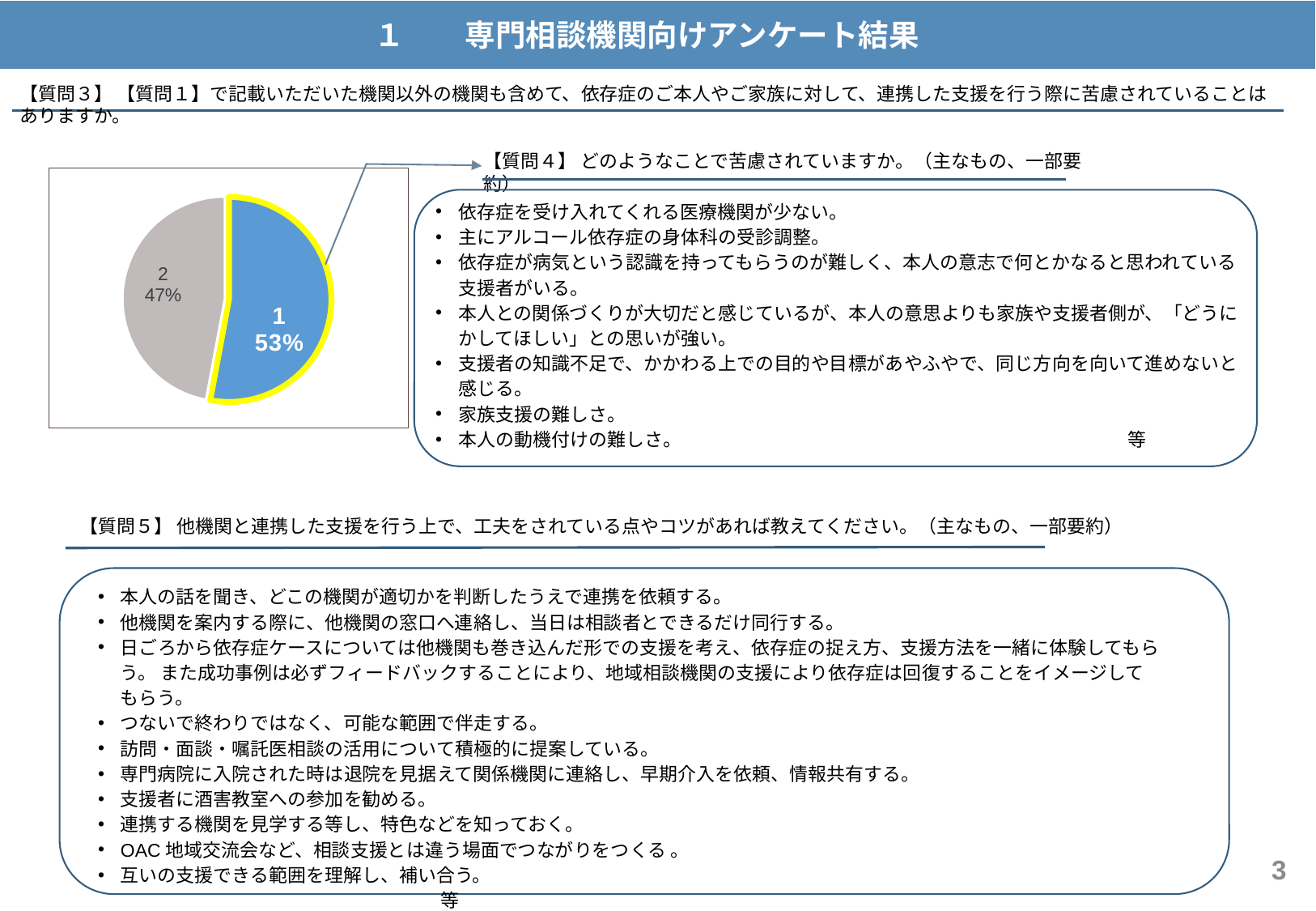

１　　専門相談機関向けアンケート結果

【質問３】 【質問１】で記載いただいた機関以外の機関も含めて、依存症のご本人やご家族に対して、連携した支援を行う際に苦慮されていることはありますか。
【質問４】 どのようなことで苦慮されていますか。（主なもの、一部要約）

### Chart

| Category |  |
|---|---|
依存症を受け入れてくれる医療機関が少ない。
主にアルコール依存症の身体科の受診調整。
依存症が病気という認識を持ってもらうのが難しく、本人の意志で何とかなると思われている支援者がいる。
本人との関係づくりが大切だと感じているが、本人の意思よりも家族や支援者側が、「どうにかしてほしい」との思いが強い。
支援者の知識不足で、かかわる上での目的や目標があやふやで、同じ方向を向いて進めないと感じる。
家族支援の難しさ。
本人の動機付けの難しさ。　　　　　　　　　　　　　　　　　　　　　　　　等
【質問５】 他機関と連携した支援を行う上で、工夫をされている点やコツがあれば教えてください。（主なもの、一部要約）

本人の話を聞き、どこの機関が適切かを判断したうえで連携を依頼する。
他機関を案内する際に、他機関の窓口へ連絡し、当日は相談者とできるだけ同行する。
日ごろから依存症ケースについては他機関も巻き込んだ形での支援を考え、依存症の捉え方、支援方法を一緒に体験してもらう。 また成功事例は必ずフィードバックすることにより、地域相談機関の支援により依存症は回復することをイメージしてもらう。
つないで終わりではなく、可能な範囲で伴走する。
訪問・面談・嘱託医相談の活用について積極的に提案している。
専門病院に入院された時は退院を見据えて関係機関に連絡し、早期介入を依頼、情報共有する。
支援者に酒害教室への参加を勧める。
連携する機関を見学する等し、特色などを知っておく。
OAC地域交流会など、相談支援とは違う場面でつながりをつくる 。
互いの支援できる範囲を理解し、補い合う。　　　　　　　　　　　　　　　　　　　　　　　　　　　　　　　　　　　　　　　　　 　　　　　　　　　　　　等
3